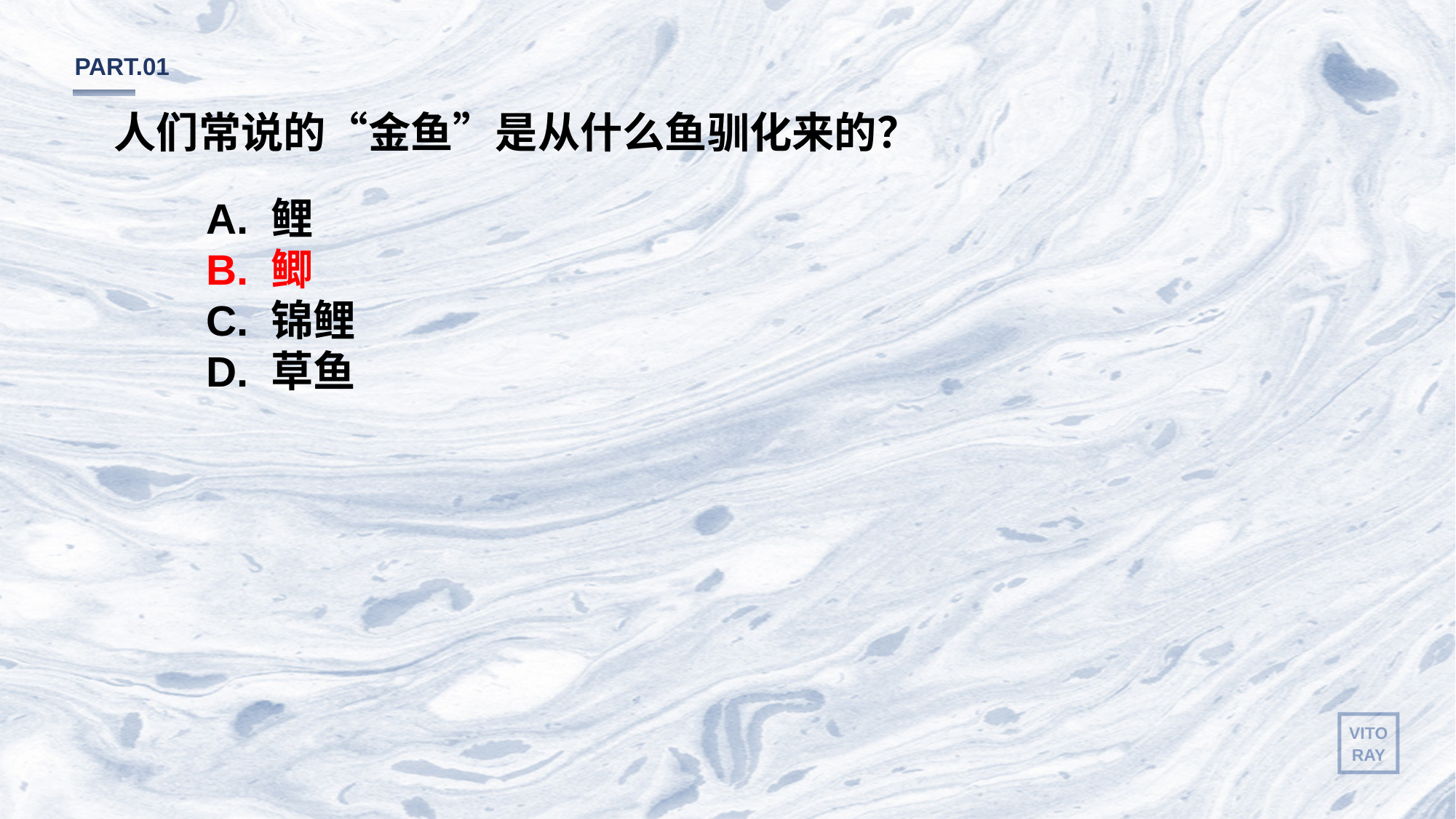

PART.01

人们常说的“金鱼”是从什么鱼驯化来的？
A. 鲤
B. 鲫
C. 锦鲤
D. 草鱼

VITO
RAY